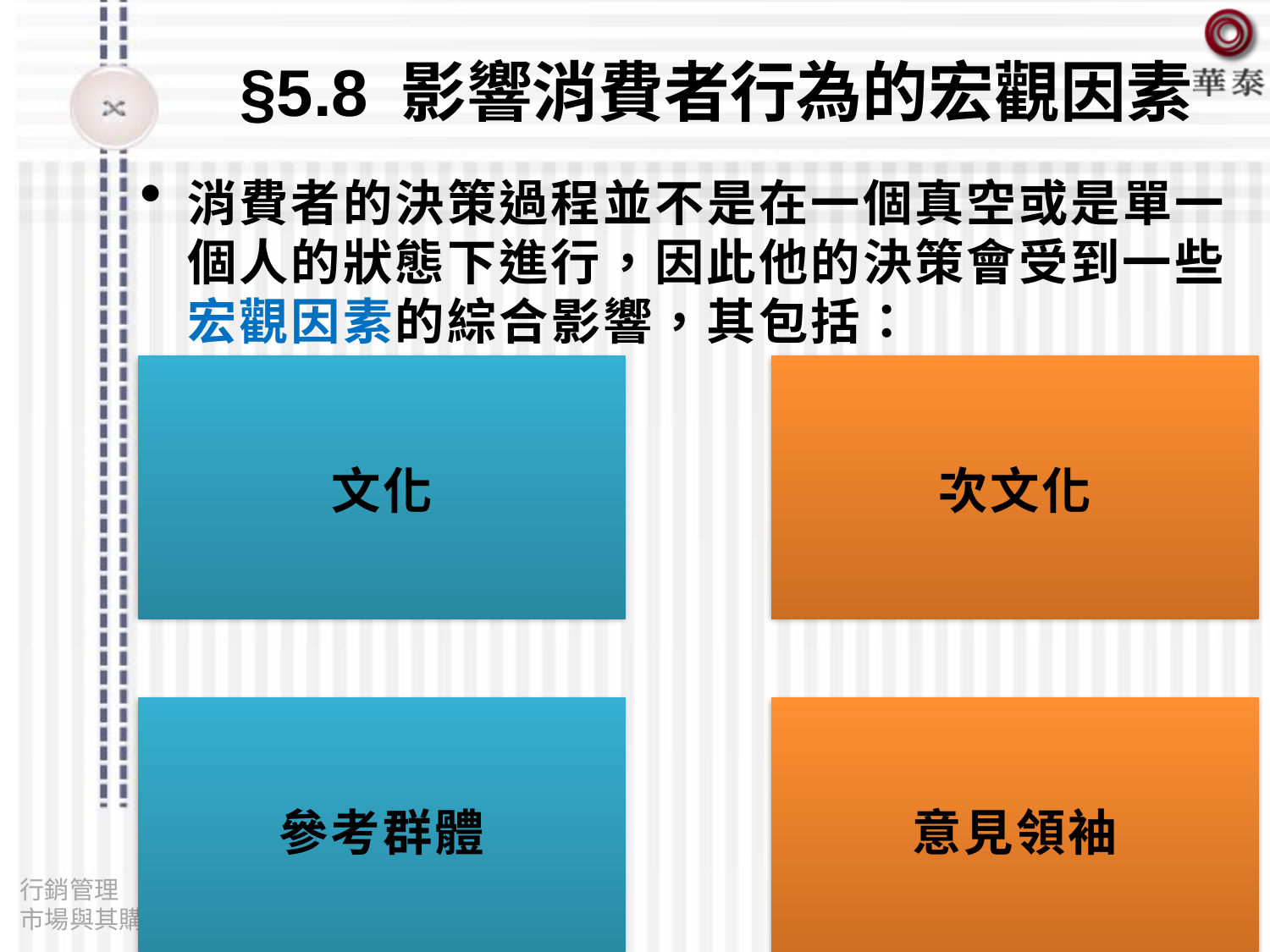

# §5.8 影響消費者行為的宏觀因素
消費者的決策過程並不是在一個真空或是單一個人的狀態下進行，因此他的決策會受到一些宏觀因素的綜合影響，其包括：
文化
次文化
參考群體
意見領袖
行銷管理   Chapter 5   消費者市場與其購買行為
5-39